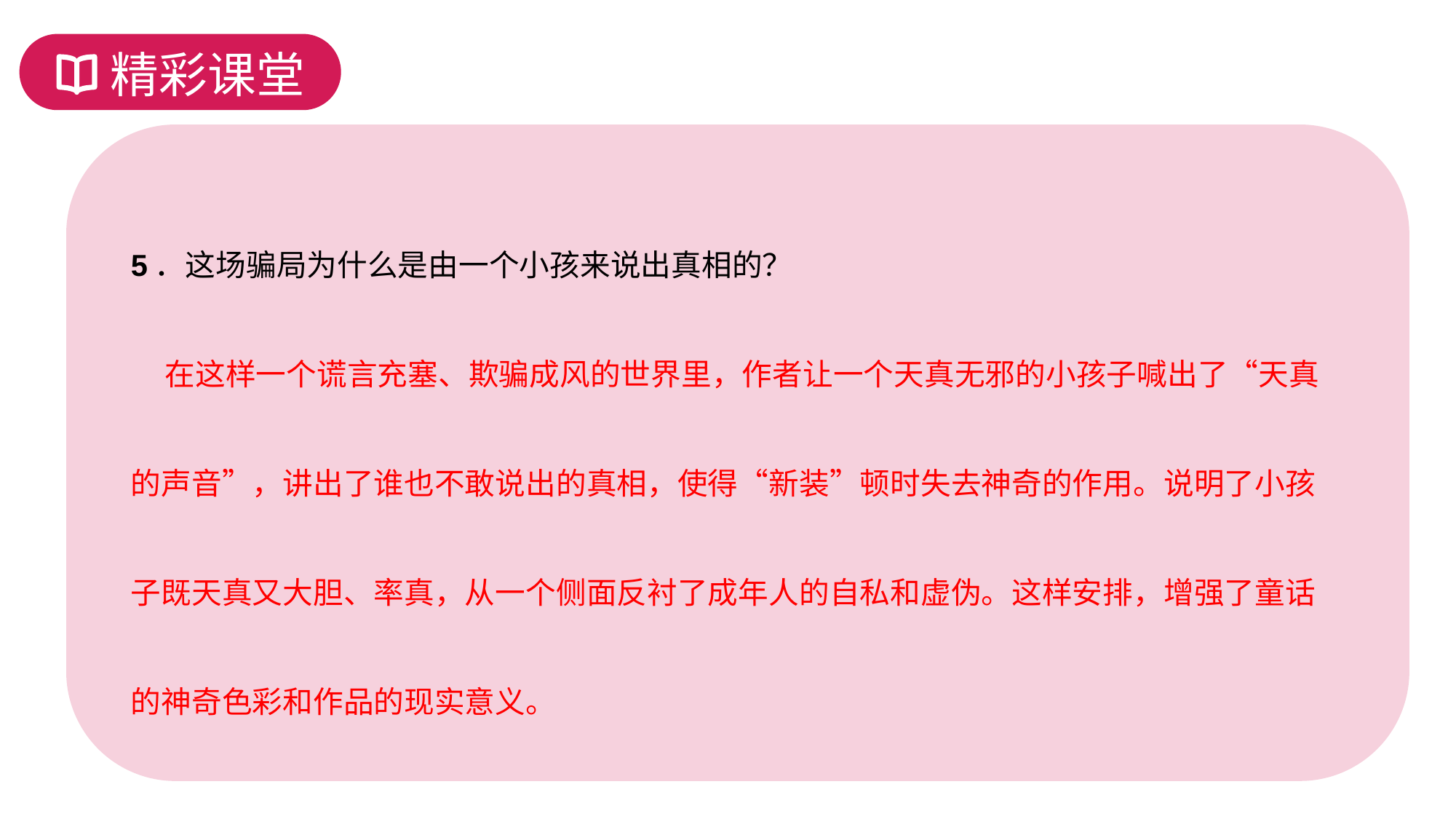

精彩课堂

5．这场骗局为什么是由一个小孩来说出真相的？
    在这样一个谎言充塞、欺骗成风的世界里，作者让一个天真无邪的小孩子喊出了“天真的声音”，讲出了谁也不敢说出的真相，使得“新装”顿时失去神奇的作用。说明了小孩子既天真又大胆、率真，从一个侧面反衬了成年人的自私和虚伪。这样安排，增强了童话的神奇色彩和作品的现实意义。